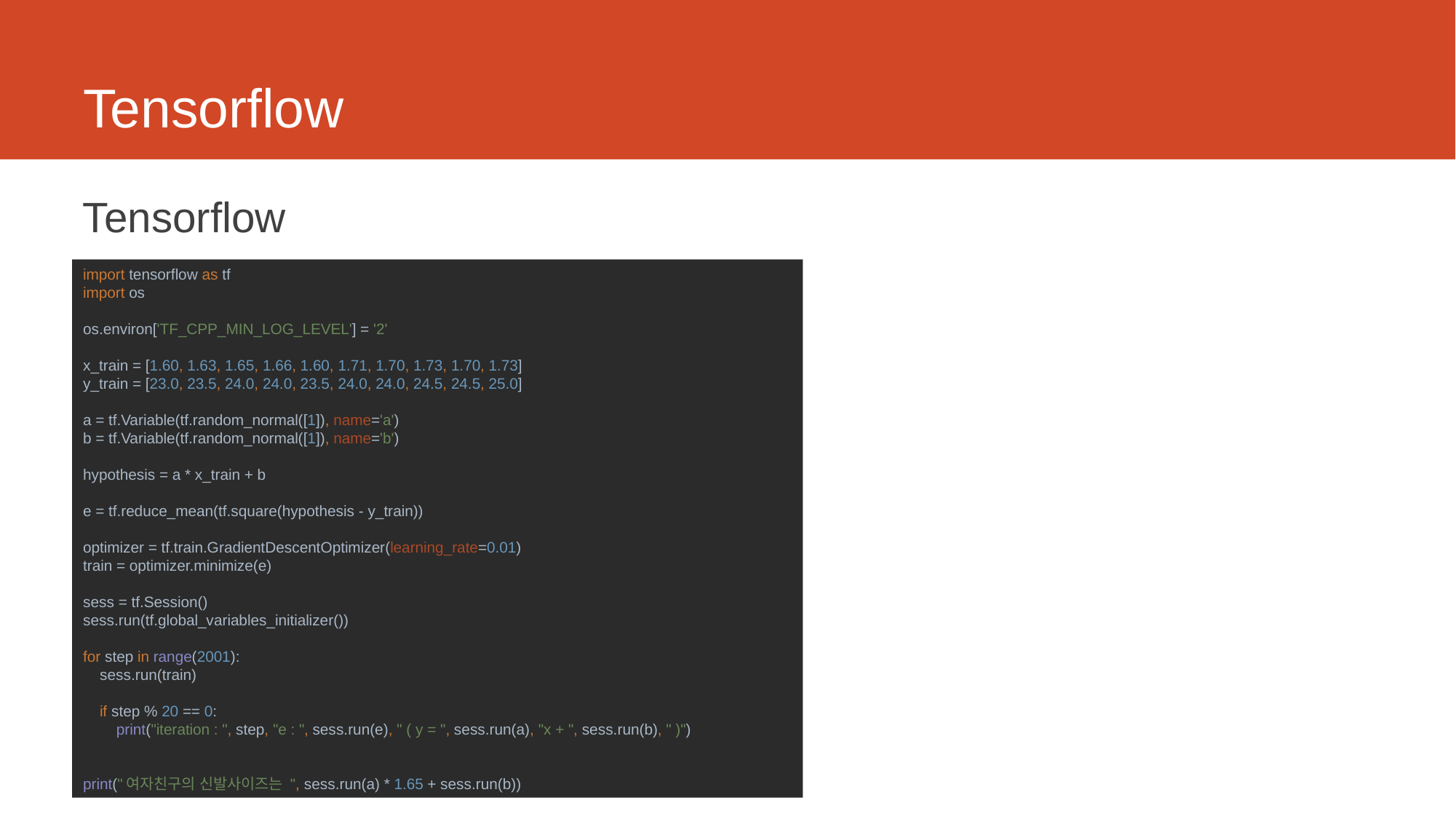

# Tensorflow
Tensorflow
import tensorflow as tf
import os
os.environ['TF_CPP_MIN_LOG_LEVEL'] = '2'
x_train = [1.60, 1.63, 1.65, 1.66, 1.60, 1.71, 1.70, 1.73, 1.70, 1.73]
y_train = [23.0, 23.5, 24.0, 24.0, 23.5, 24.0, 24.0, 24.5, 24.5, 25.0]
a = tf.Variable(tf.random_normal([1]), name='a')
b = tf.Variable(tf.random_normal([1]), name='b')
hypothesis = a * x_train + b
e = tf.reduce_mean(tf.square(hypothesis - y_train))
optimizer = tf.train.GradientDescentOptimizer(learning_rate=0.01)
train = optimizer.minimize(e)
sess = tf.Session()
sess.run(tf.global_variables_initializer())
for step in range(2001):
    sess.run(train)
    if step % 20 == 0:
        print("iteration : ", step, "e : ", sess.run(e), " ( y = ", sess.run(a), "x + ", sess.run(b), " )")
print("여자친구의 신발사이즈는 ", sess.run(a) * 1.65 + sess.run(b))